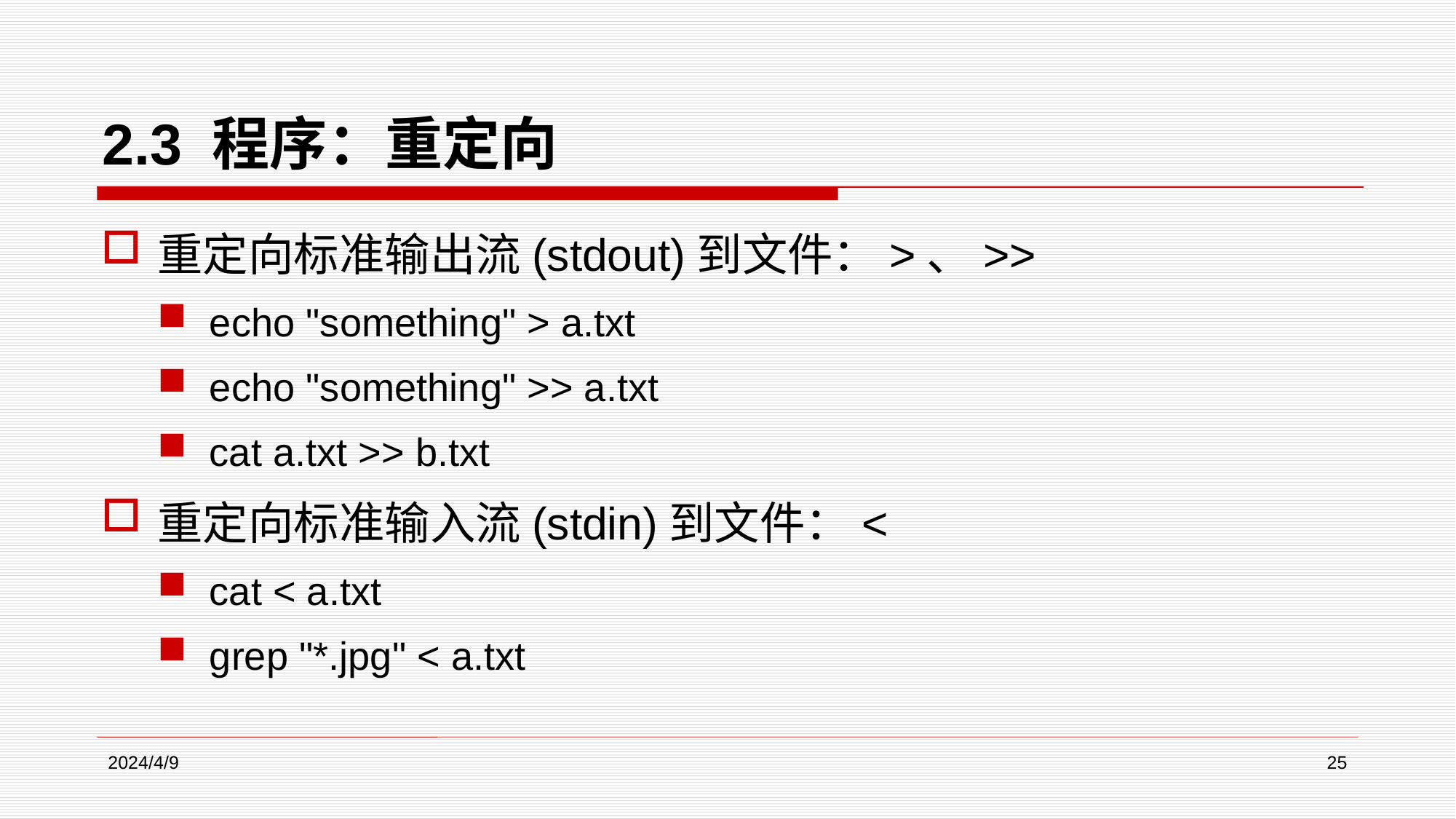

# 2.3 程序：重定向
重定向标准输出流(stdout)到文件：>、>>
echo "something" > a.txt
echo "something" >> a.txt
cat a.txt >> b.txt
重定向标准输入流(stdin)到文件：<
cat < a.txt
grep "*.jpg" < a.txt
2024/4/9
25